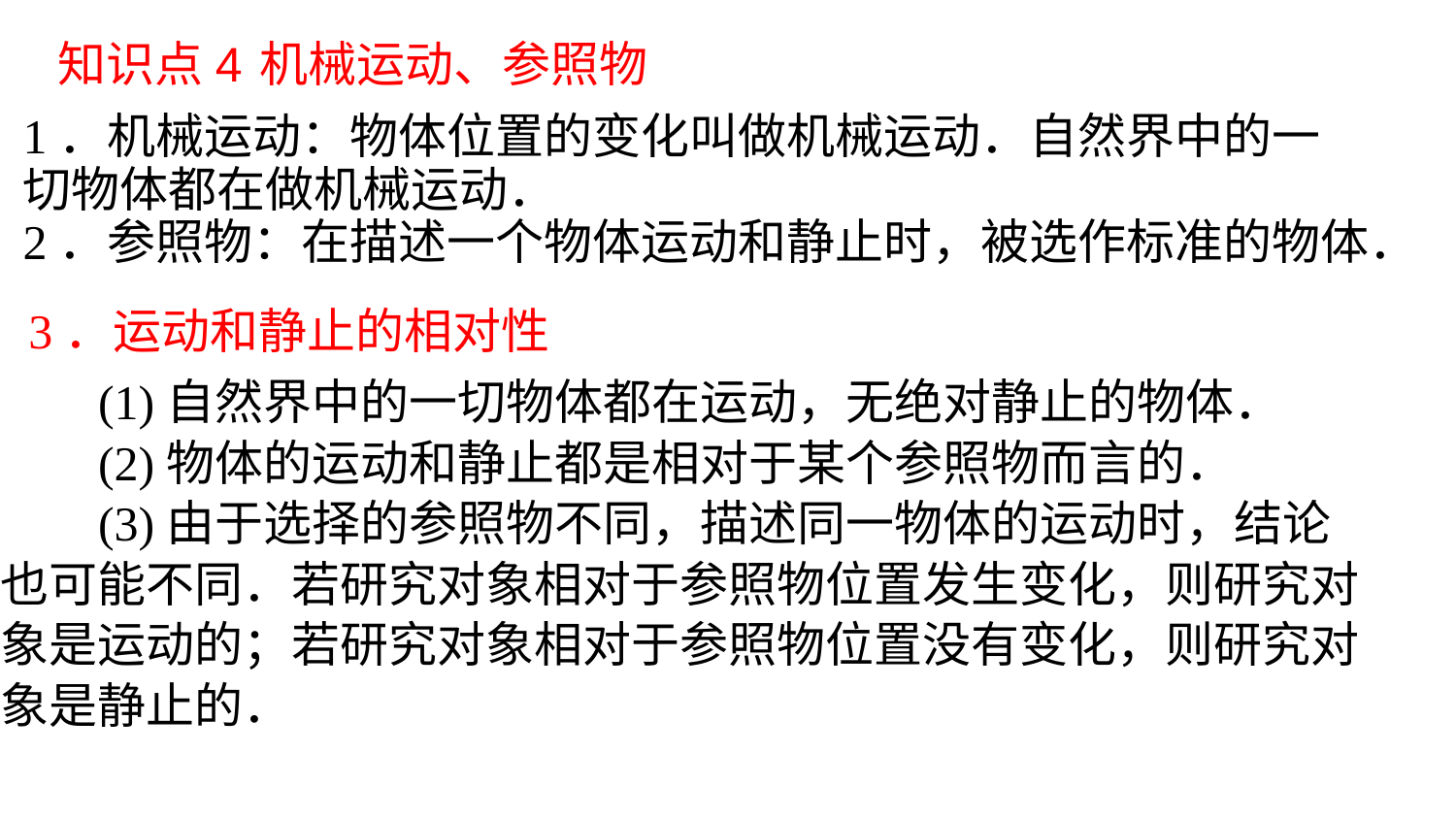

知识点4
机械运动、参照物
1．机械运动：物体位置的变化叫做机械运动．自然界中的一
切物体都在做机械运动．
2．参照物：在描述一个物体运动和静止时，被选作标准的物体．
3．运动和静止的相对性
	(1)自然界中的一切物体都在运动，无绝对静止的物体．

	(2)物体的运动和静止都是相对于某个参照物而言的．

	(3)由于选择的参照物不同，描述同一物体的运动时，结论

也可能不同．若研究对象相对于参照物位置发生变化，则研究对

象是运动的；若研究对象相对于参照物位置没有变化，则研究对

象是静止的．